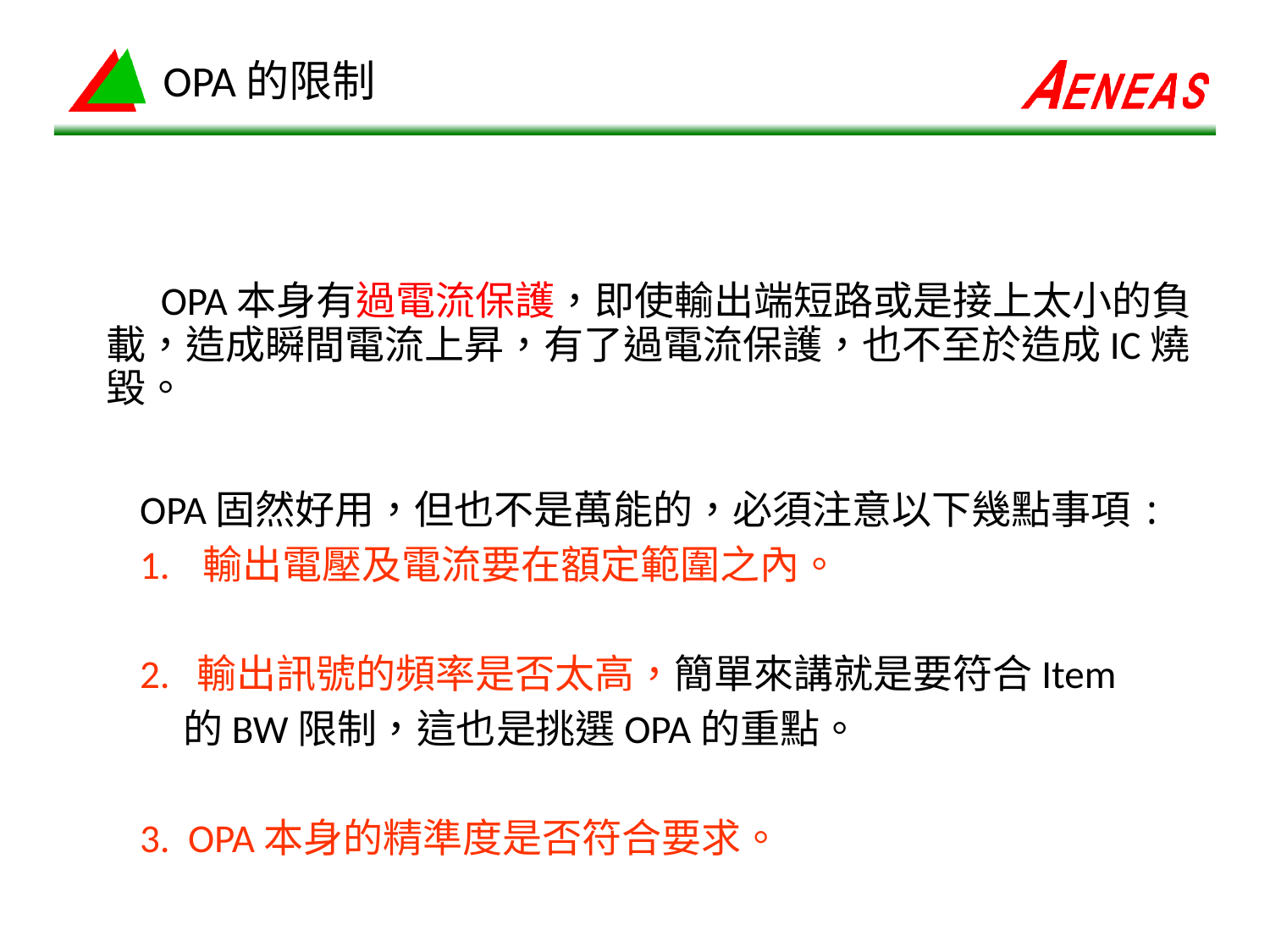

# OPA的限制
        OPA本身有過電流保護，即使輸出端短路或是接上太小的負載，造成瞬間電流上昇，有了過電流保護，也不至於造成IC燒毀。

       OPA固然好用，但也不是萬能的，必須注意以下幾點事項:
       1. 輸出電壓及電流要在額定範圍之內。

       2.  輸出訊號的頻率是否太高，簡單來講就是要符合Item
           的BW限制，這也是挑選OPA的重點。

       3.  OPA本身的精準度是否符合要求。